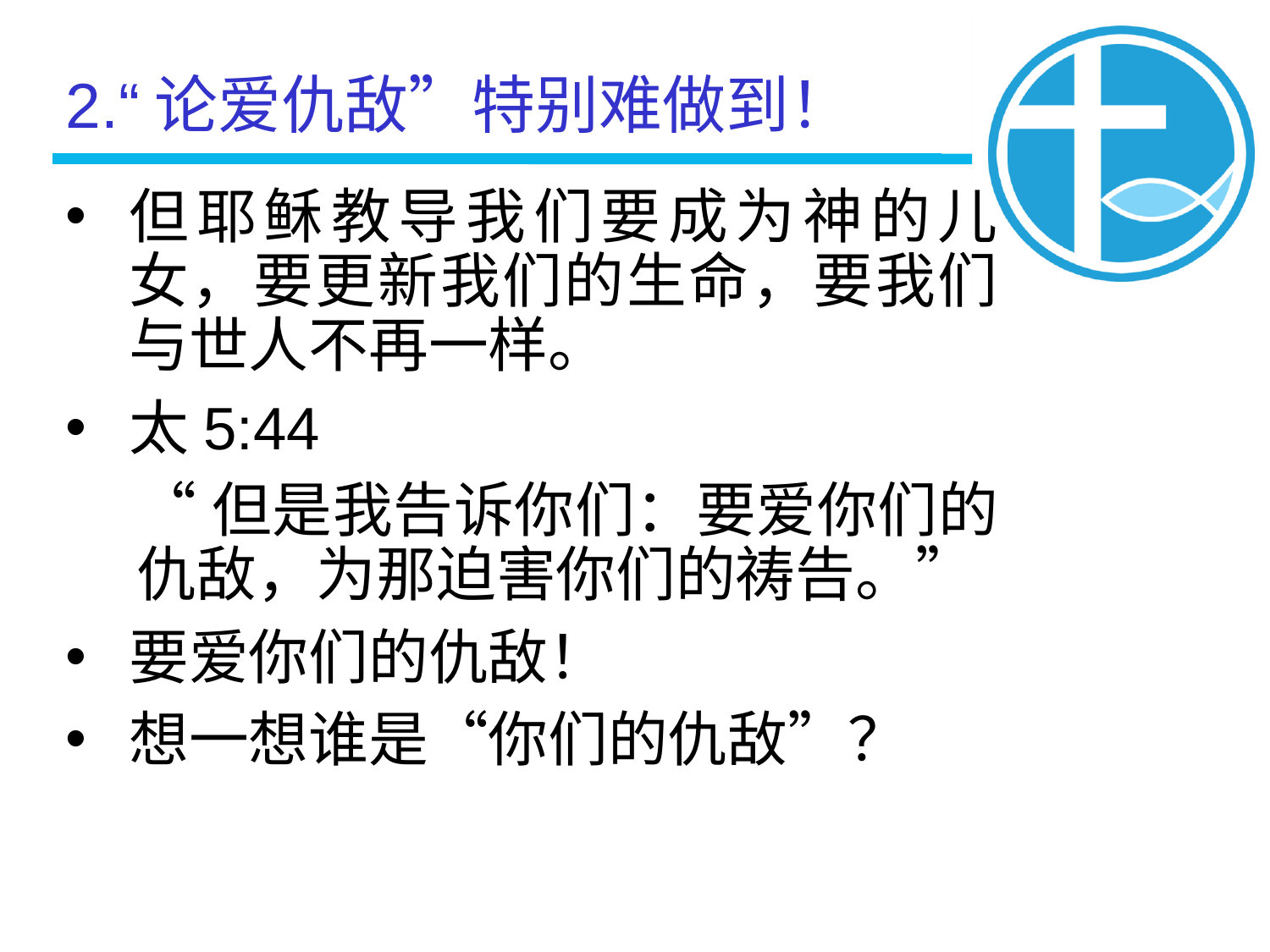

2.“论爱仇敌”特别难做到！
但耶稣教导我们要成为神的儿女，要更新我们的生命，要我们与世人不再一样。
太5:44
“但是我告诉你们：要爱你们的仇敌，为那迫害你们的祷告。”
要爱你们的仇敌！
想一想谁是“你们的仇敌”？